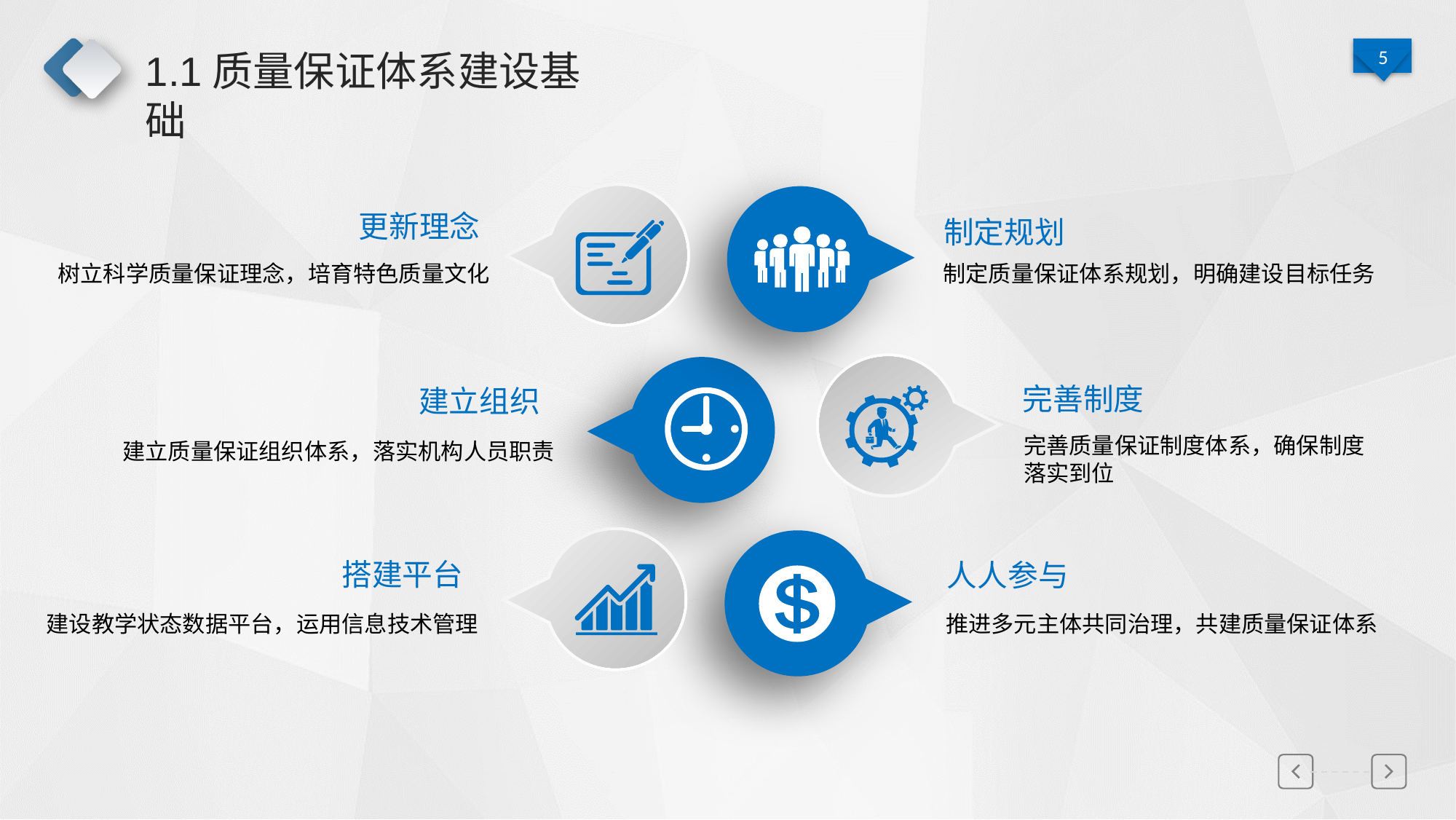

# 1.1质量保证体系建设基础

更新理念
制定规划

制定质量保证体系规划，明确建设目标任务
树立科学质量保证理念，培育特色质量文化

完善制度
建立组织

完善质量保证制度体系，确保制度
落实到位
建立质量保证组织体系，落实机构人员职责

搭建平台
人人参与

建设教学状态数据平台，运用信息技术管理
推进多元主体共同治理，共建质量保证体系
延迟符